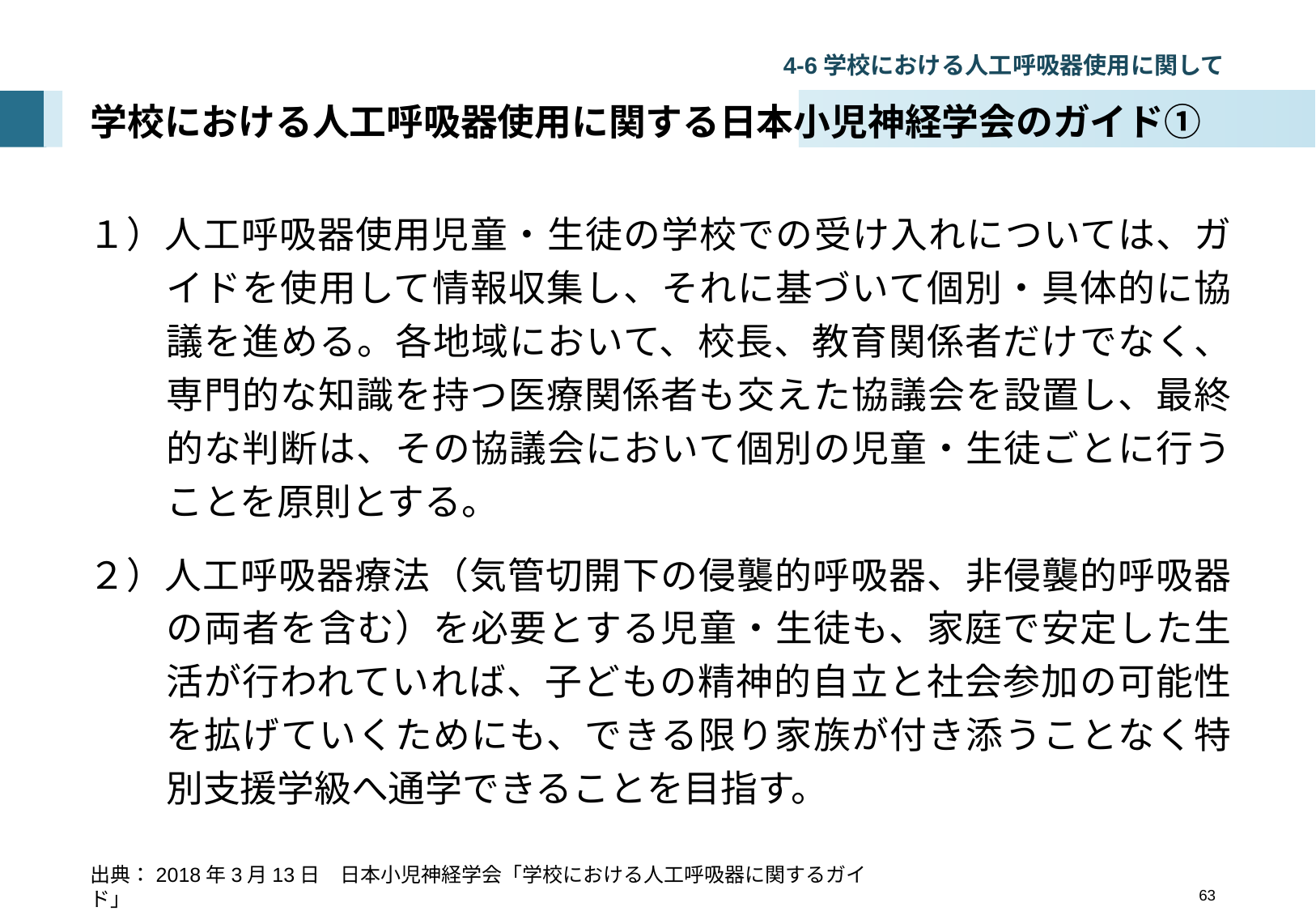

4-6学校における人工呼吸器使用に関して
# 学校における人工呼吸器使用に関する日本小児神経学会のガイド①
１）人工呼吸器使用児童・生徒の学校での受け入れについては、ガイドを使用して情報収集し、それに基づいて個別・具体的に協議を進める。各地域において、校長、教育関係者だけでなく、専門的な知識を持つ医療関係者も交えた協議会を設置し、最終的な判断は、その協議会において個別の児童・生徒ごとに行うことを原則とする。
２）人工呼吸器療法（気管切開下の侵襲的呼吸器、非侵襲的呼吸器の両者を含む）を必要とする児童・生徒も、家庭で安定した生活が行われていれば、子どもの精神的自立と社会参加の可能性を拡げていくためにも、できる限り家族が付き添うことなく特別支援学級へ通学できることを目指す。
出典：2018年3月13日　日本小児神経学会「学校における人工呼吸器に関するガイド」
　　　　　　　　　　　　　　　　 63